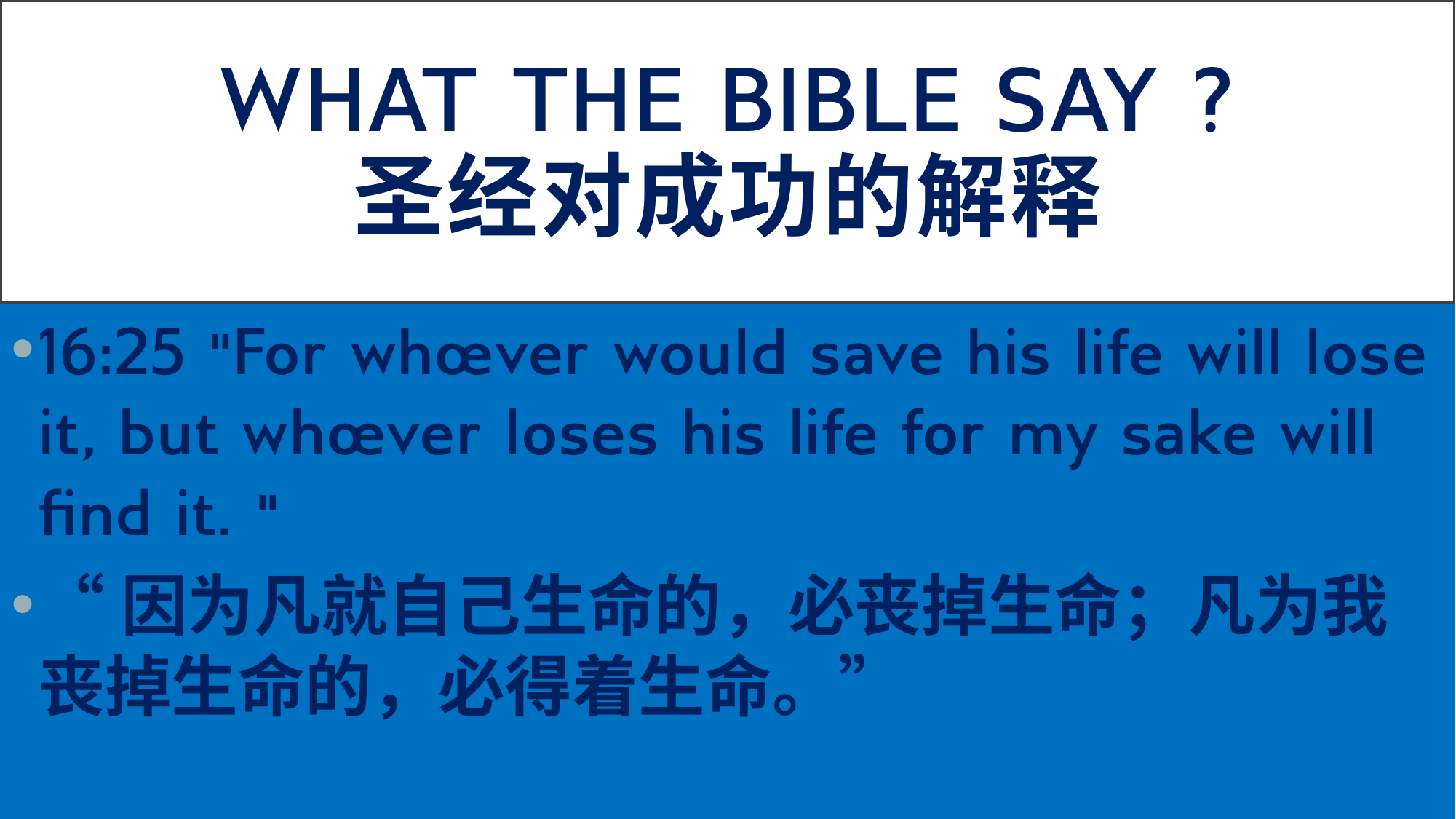

# WHAT THE BIBLE SAY ? 圣经对成功的解释
16:25 "For whoever would save his life will lose it, but whoever loses his life for my sake will find it. "
“因为凡就自己生命的，必丧掉生命；凡为我丧掉生命的，必得着生命。”